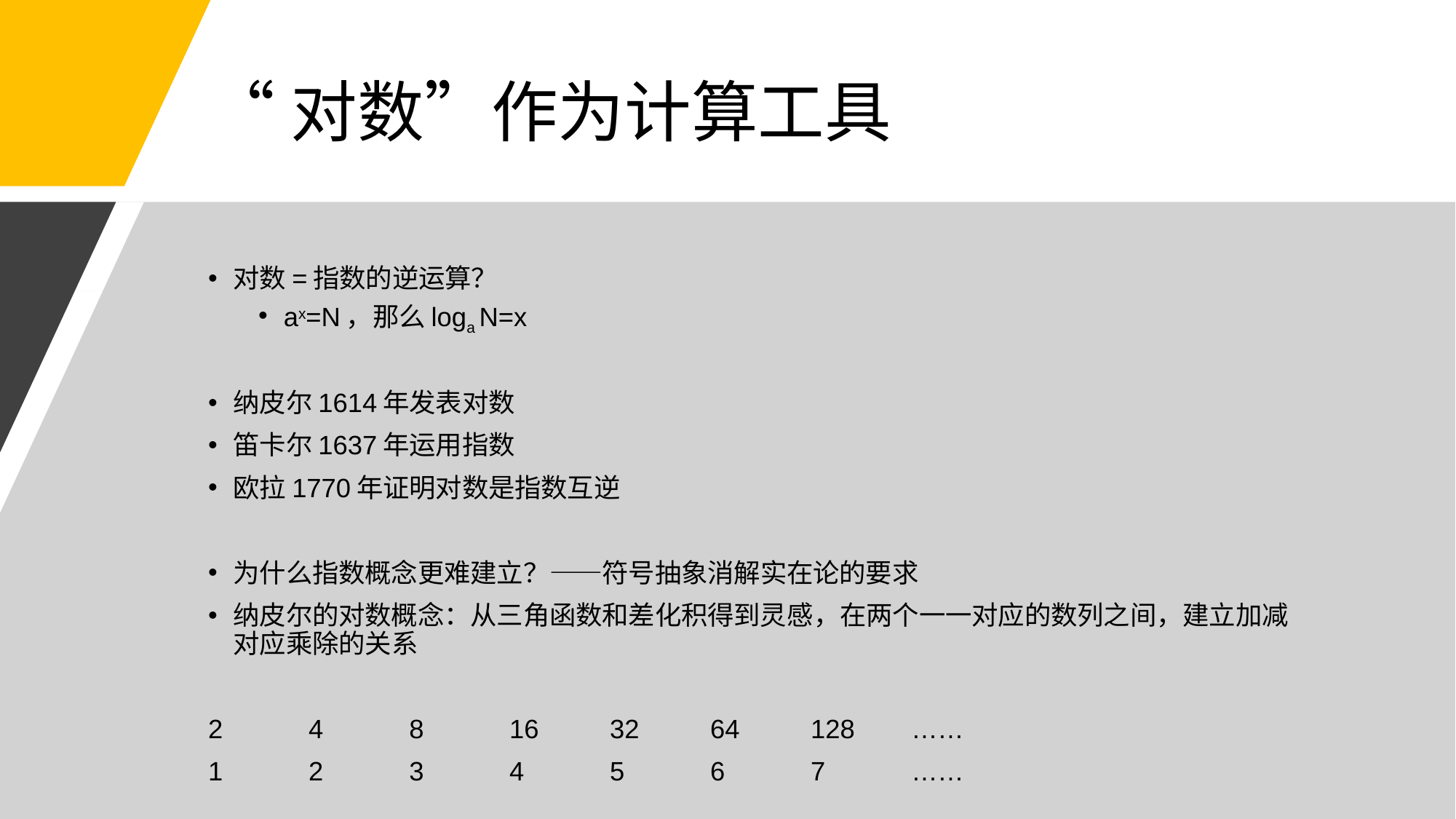

# “对数”作为计算工具

对数=指数的逆运算？
ax=N，那么loga N=x

纳皮尔1614年发表对数
笛卡尔1637年运用指数
欧拉1770年证明对数是指数互逆

为什么指数概念更难建立？——符号抽象消解实在论的要求
纳皮尔的对数概念：从三角函数和差化积得到灵感，在两个一一对应的数列之间，建立加减对应乘除的关系

2	4	8	16	32	64	128	……
1	2	3	4	5	6	7	……